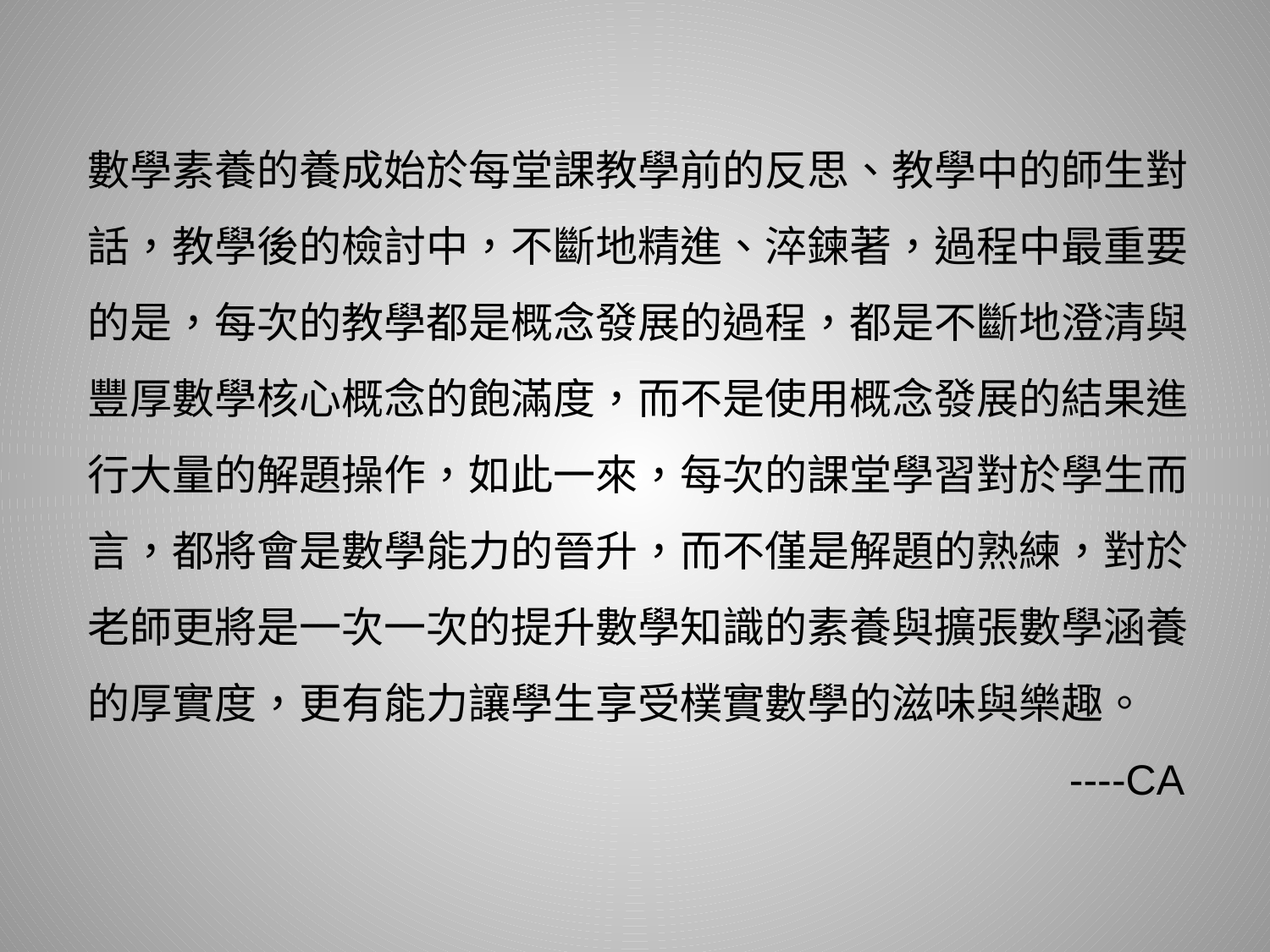

# 數學素養的養成始於每堂課教學前的反思、教學中的師生對話，教學後的檢討中，不斷地精進、淬鍊著，過程中最重要的是，每次的教學都是概念發展的過程，都是不斷地澄清與豐厚數學核心概念的飽滿度，而不是使用概念發展的結果進行大量的解題操作，如此一來，每次的課堂學習對於學生而言，都將會是數學能力的晉升，而不僅是解題的熟練，對於老師更將是一次一次的提升數學知識的素養與擴張數學涵養的厚實度，更有能力讓學生享受樸實數學的滋味與樂趣。 ----CA